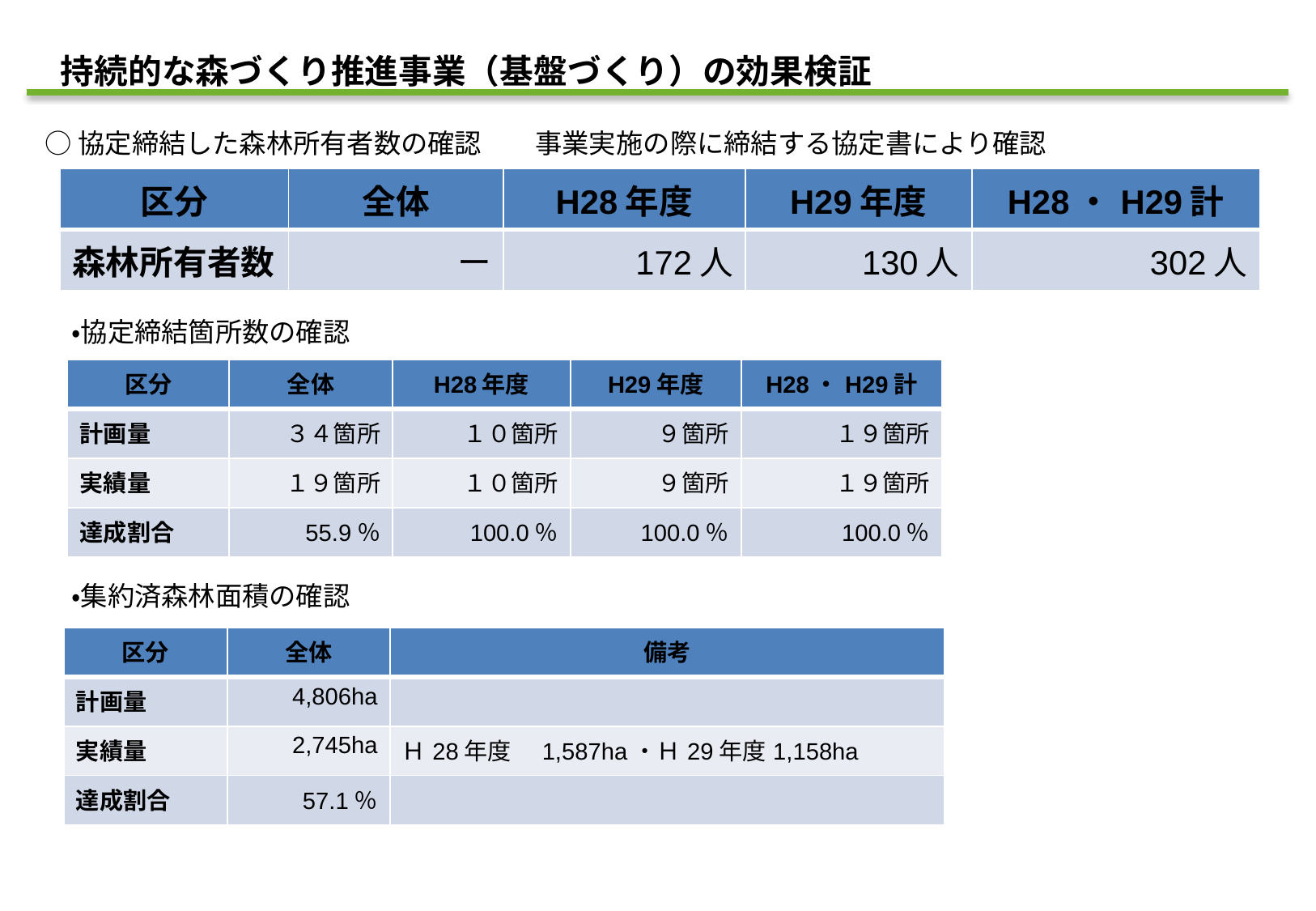

持続的な森づくり推進事業（基盤づくり）の効果検証
○協定締結した森林所有者数の確認　　事業実施の際に締結する協定書により確認

　・協定締結箇所数の確認

　・集約済森林面積の確認
| 区分 | 全体 | H28年度 | H29年度 | H28・H29計 |
| --- | --- | --- | --- | --- |
| 森林所有者数 | ー | 172人 | 130人 | 302人 |
| 区分 | 全体 | H28年度 | H29年度 | H28・H29計 |
| --- | --- | --- | --- | --- |
| 計画量 | ３４箇所 | １０箇所 | ９箇所 | １９箇所 |
| 実績量 | １９箇所 | １０箇所 | ９箇所 | １９箇所 |
| 達成割合 | 55.9％ | 100.0％ | 100.0％ | 100.0％ |
| 区分 | 全体 | 備考 |
| --- | --- | --- |
| 計画量 | 4,806ha |  |
| 実績量 | 2,745ha | Ｈ28年度　1,587ha・Ｈ29年度1,158ha |
| 達成割合 | 57.1％ |  |